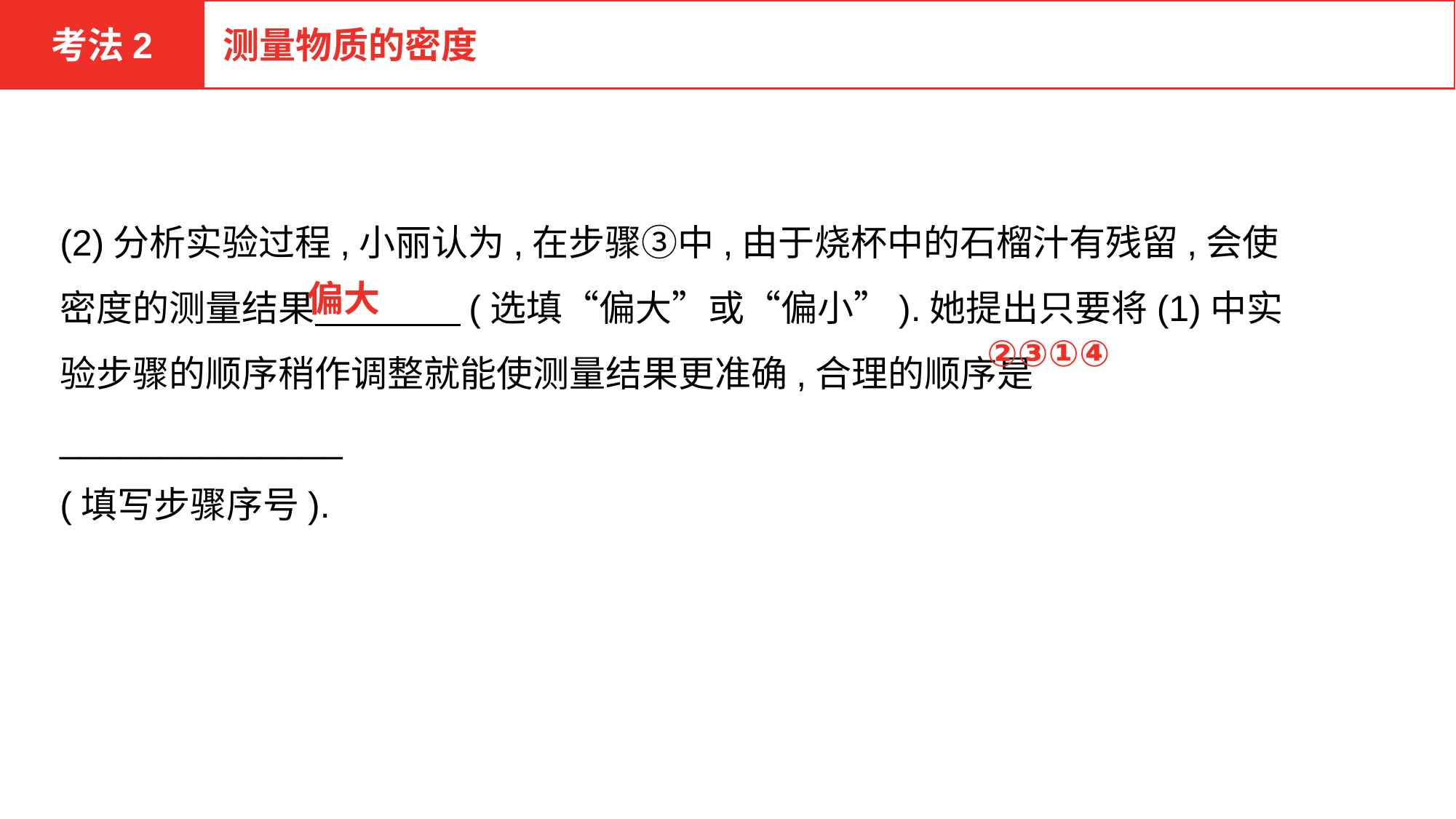

考法2
测量物质的密度
(2)分析实验过程,小丽认为,在步骤③中,由于烧杯中的石榴汁有残留,会使密度的测量结果　　　　(选填“偏大”或“偏小”).她提出只要将(1)中实验步骤的顺序稍作调整就能使测量结果更准确,合理的顺序是______________
(填写步骤序号).
偏大
②③①④